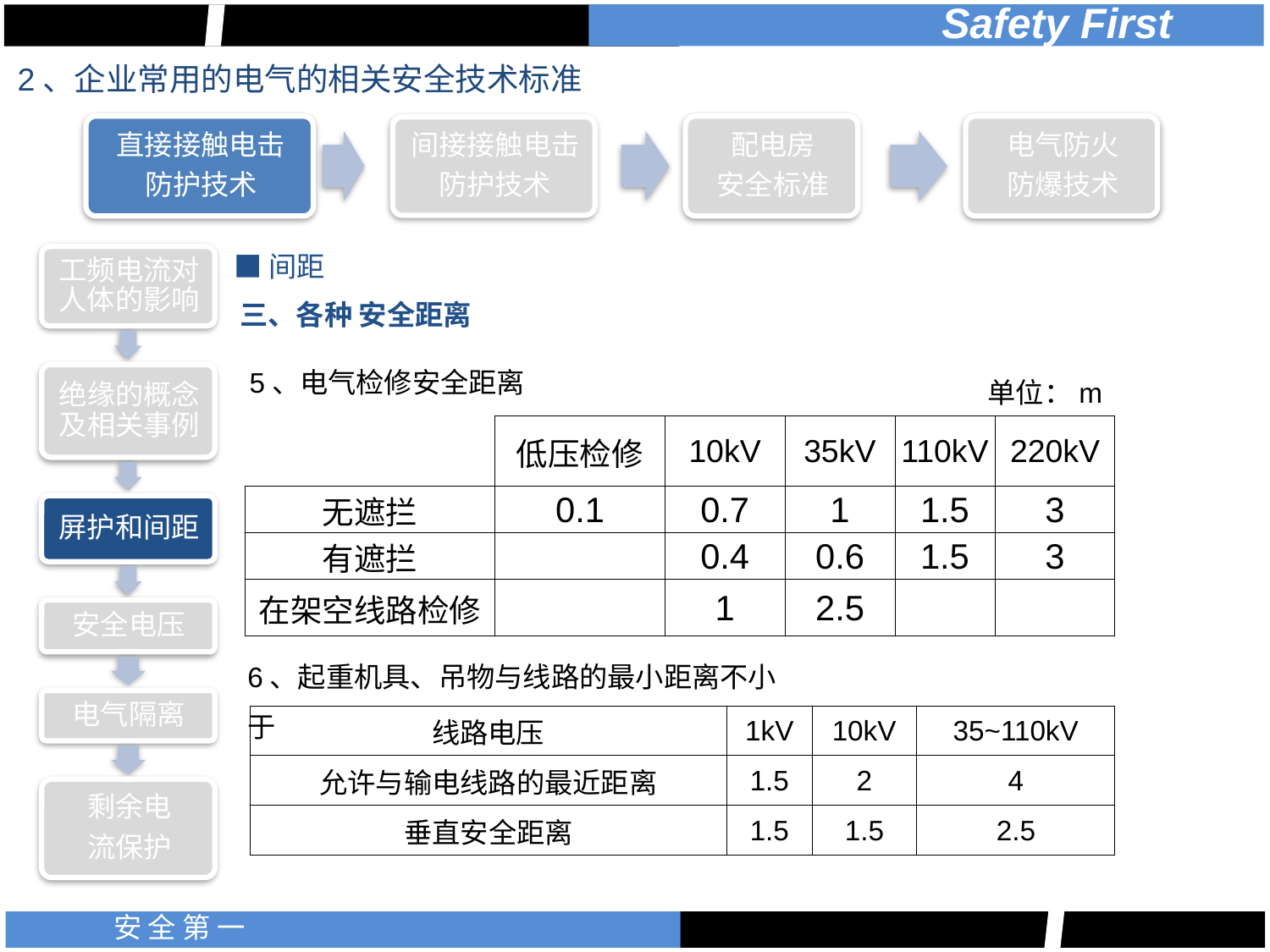

2、企业常用的电气的相关安全技术标准
直接接触电击
防护技术

间接接触电击
防护技术

配电房
安全标准

电气防火
防爆技术
■间距
工频电流对人体的影响

绝缘的概念及相关事例

屏护和间距

安全电压

电气隔离

剩余电
流保护
三、各种 安全距离
5、电气检修安全距离
单位：m
|  | 低压检修 | 10kV | 35kV | 110kV | 220kV |
| --- | --- | --- | --- | --- | --- |
| 无遮拦 | 0.1 | 0.7 | 1 | 1.5 | 3 |
| 有遮拦 |  | 0.4 | 0.6 | 1.5 | 3 |
| 在架空线路检修 |  | 1 | 2.5 |  |  |
6、起重机具、吊物与线路的最小距离不小于
| 线路电压 | 1kV | 10kV | 35~110kV |
| --- | --- | --- | --- |
| 允许与输电线路的最近距离 | 1.5 | 2 | 4 |
| 垂直安全距离 | 1.5 | 1.5 | 2.5 |